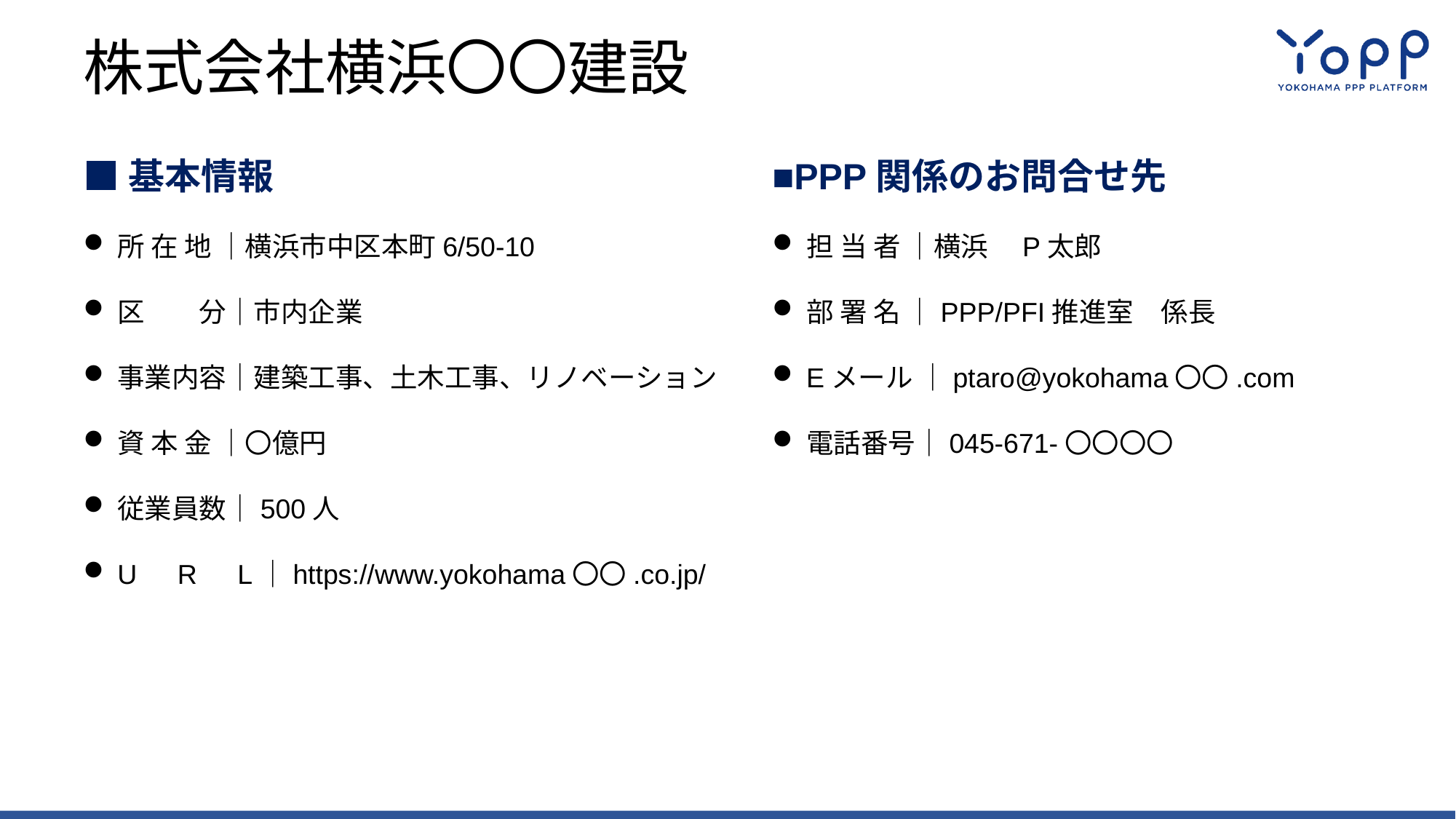

株式会社横浜〇〇建設
■基本情報

所 在 地 ｜横浜市中区本町6/50-10

区　　分｜市内企業

事業内容｜建築工事、土木工事、リノベーション

資 本 金 ｜〇億円

従業員数｜500人

U　R　L｜https://www.yokohama〇〇.co.jp/

■PPP関係のお問合せ先

担 当 者 ｜横浜　P太郎

部 署 名 ｜PPP/PFI推進室　係長

Eメール ｜ptaro@yokohama〇〇.com

電話番号｜045-671-〇〇〇〇